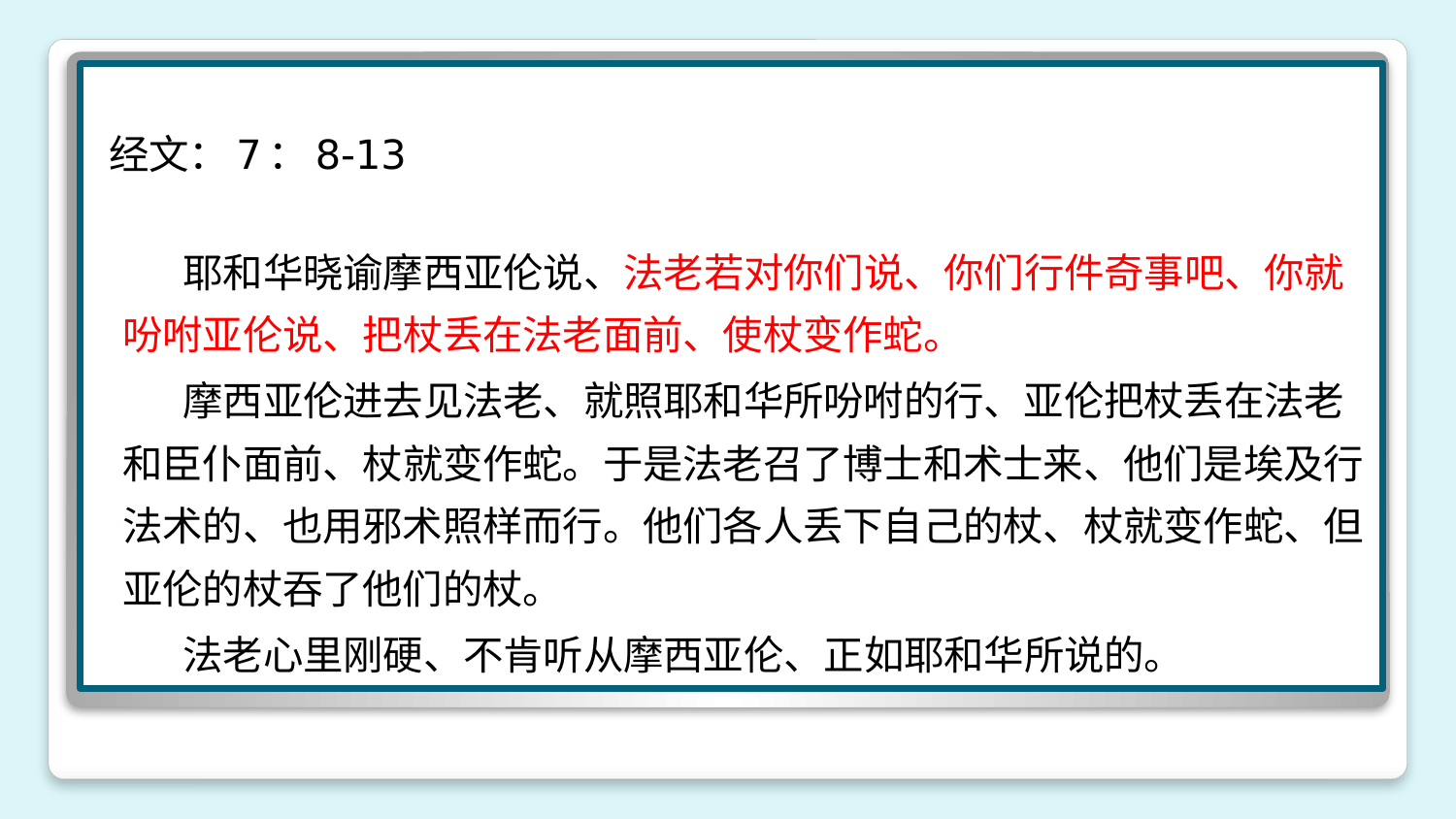

经文：7：8-13

      耶和华晓谕摩西亚伦说、法老若对你们说、你们行件奇事吧、你就吩咐亚伦说、把杖丢在法老面前、使杖变作蛇。
      摩西亚伦进去见法老、就照耶和华所吩咐的行、亚伦把杖丢在法老和臣仆面前、杖就变作蛇。于是法老召了博士和术士来、他们是埃及行法术的、也用邪术照样而行。他们各人丢下自己的杖、杖就变作蛇、但亚伦的杖吞了他们的杖。
      法老心里刚硬、不肯听从摩西亚伦、正如耶和华所说的。